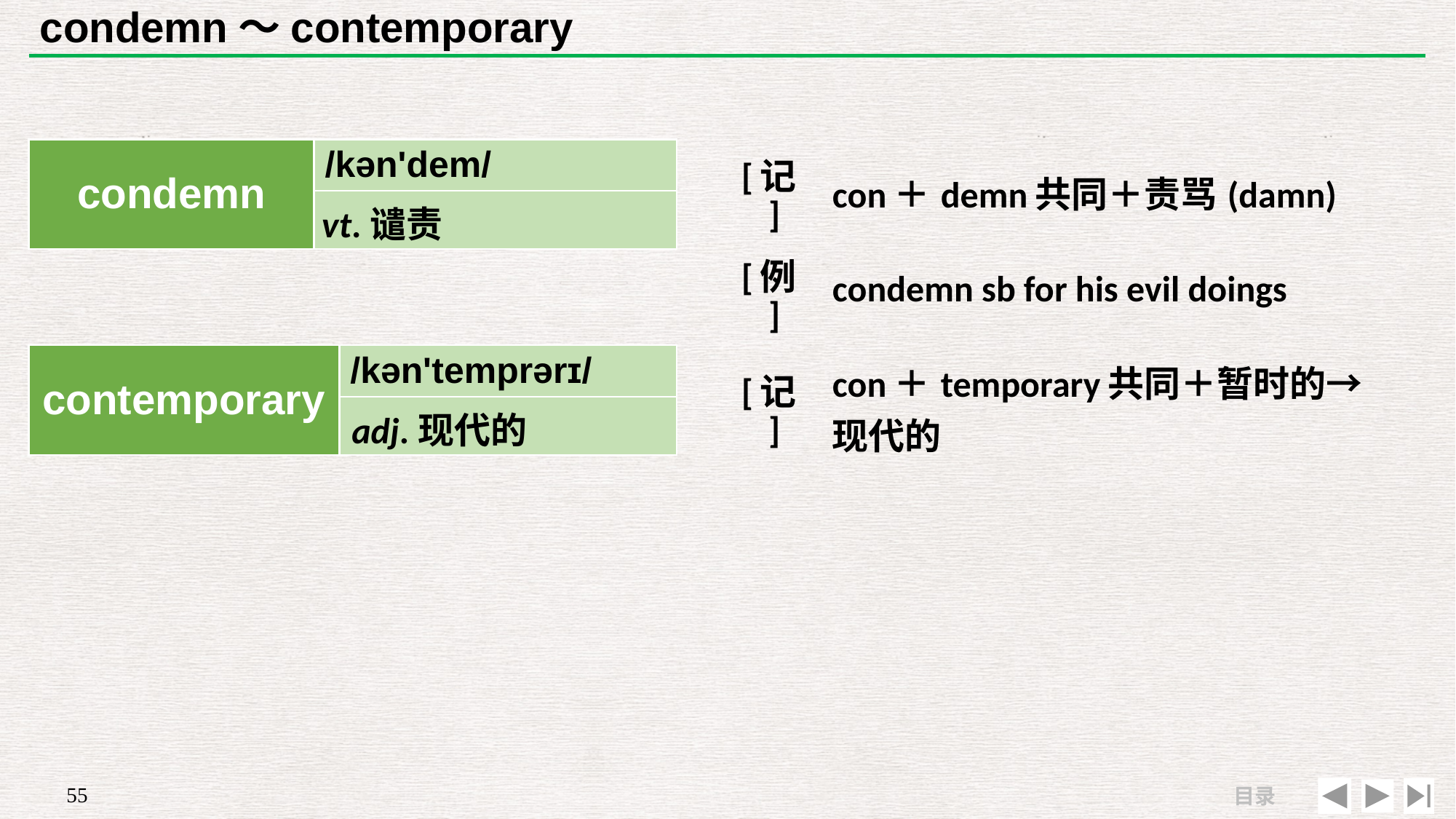

# condemn～contemporary

| condemn | /kən'dem/ |
| --- | --- |
|  |  |
| [记] | con＋demn共同＋责骂(damn) |
| --- | --- |
| [例] | condemn sb for his evil doings |
vt.谴责
| contemporary | /kən'temprərɪ/ |
| --- | --- |
|  |  |
| [记] | con＋temporary共同＋暂时的→现代的 |
| --- | --- |
|  |  |
adj.现代的